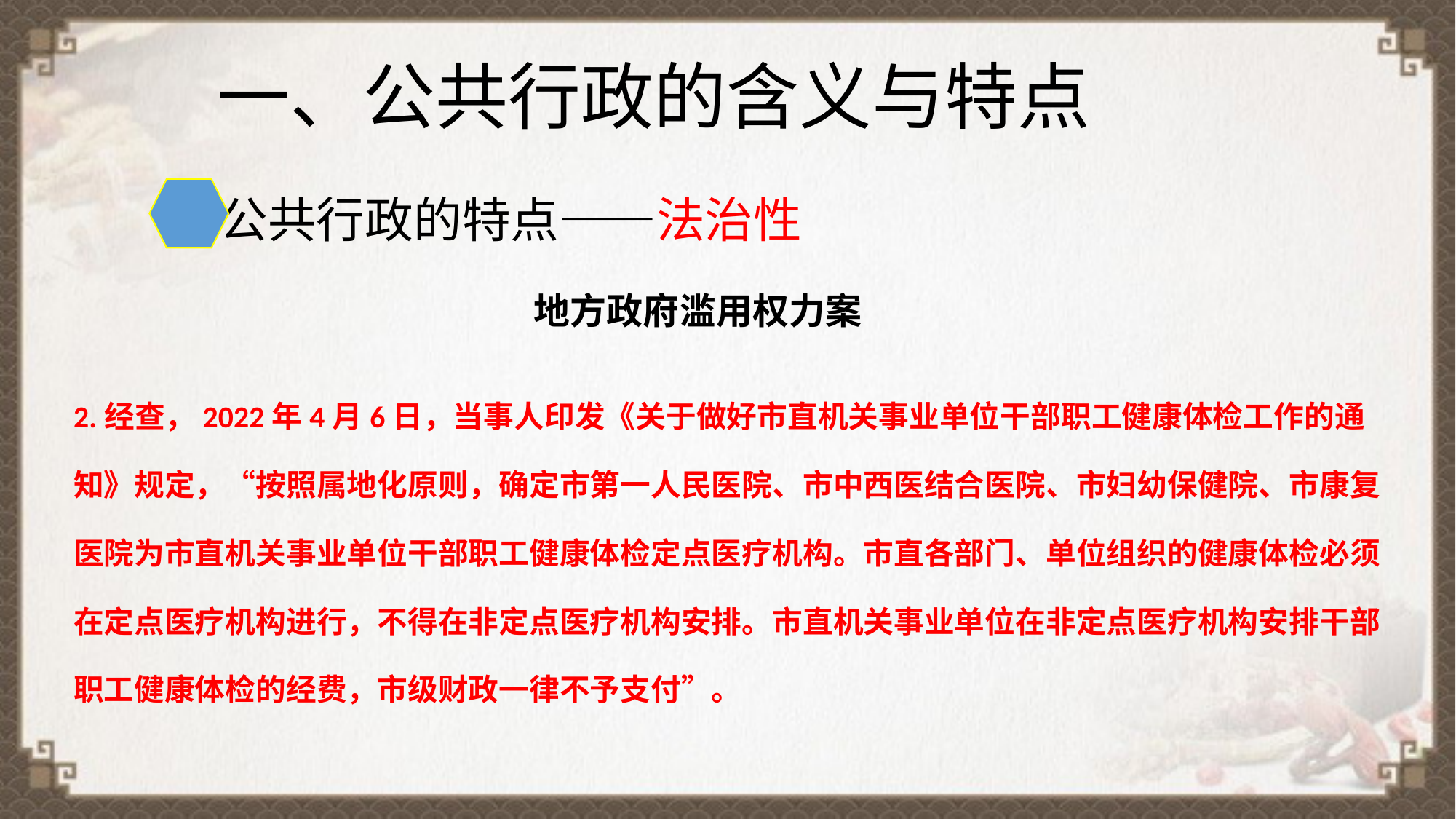

一、公共行政的含义与特点
       公共行政的特点——法治性

地方政府滥用权力案
2.经查，2022年4月6日，当事人印发《关于做好市直机关事业单位干部职工健康体检工作的通知》规定，“按照属地化原则，确定市第一人民医院、市中西医结合医院、市妇幼保健院、市康复医院为市直机关事业单位干部职工健康体检定点医疗机构。市直各部门、单位组织的健康体检必须在定点医疗机构进行，不得在非定点医疗机构安排。市直机关事业单位在非定点医疗机构安排干部职工健康体检的经费，市级财政一律不予支付”。